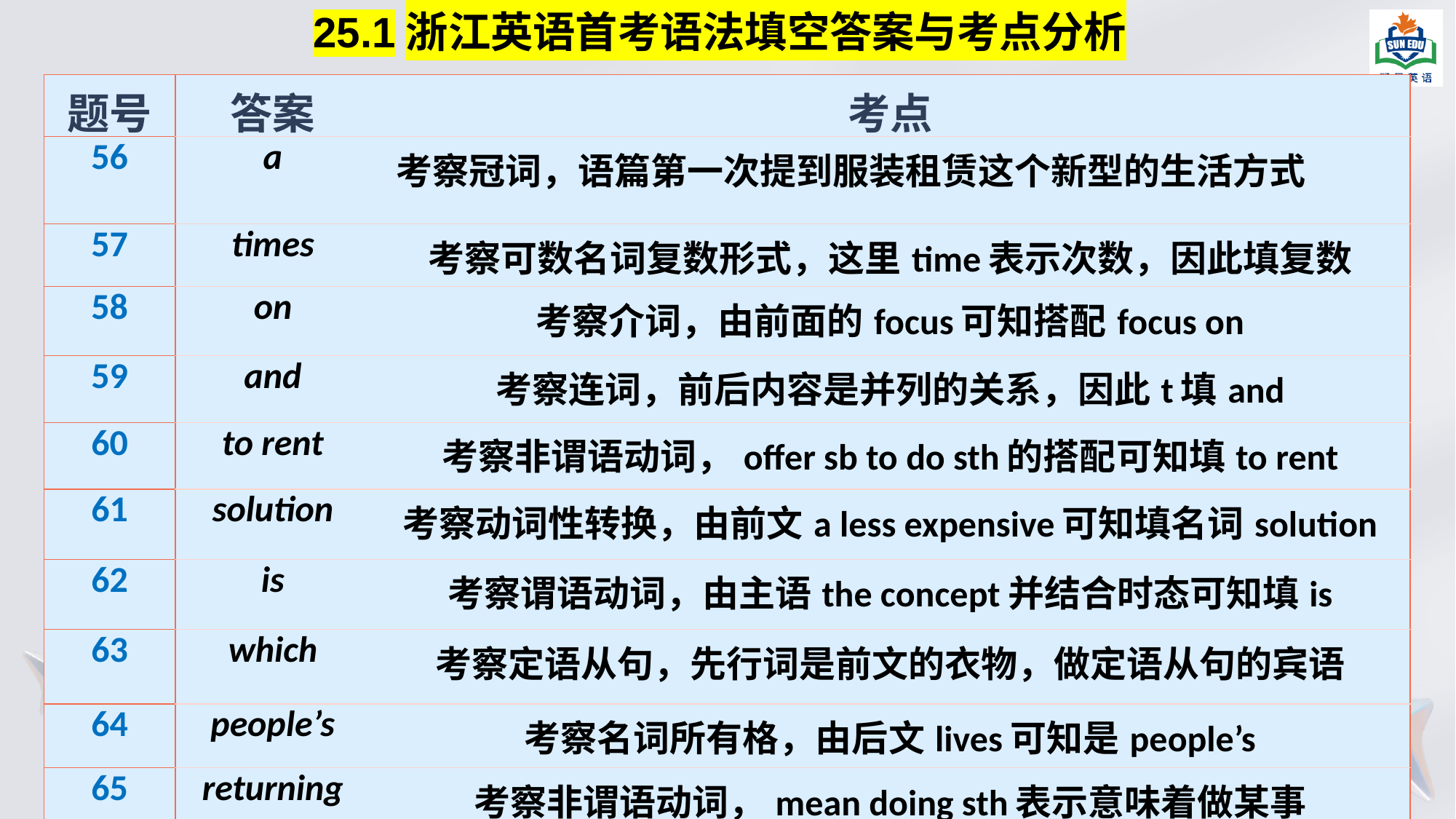

25.1浙江英语首考语法填空答案与考点分析
| 题号 | 答案 | 考点 |
| --- | --- | --- |
| 56 | a | 考察冠词，语篇第一次提到服装租赁这个新型的生活方式 |
| 57 | times | 考察可数名词复数形式，这里time表示次数，因此填复数 |
| 58 | on | 考察介词，由前面的focus可知搭配focus on |
| 59 | and | 考察连词，前后内容是并列的关系，因此t填and |
| 60 | to rent | 考察非谓语动词，offer sb to do sth的搭配可知填to rent |
| 61 | solution | 考察动词性转换，由前文a less expensive可知填名词solution |
| 62 | is | 考察谓语动词，由主语the concept并结合时态可知填is |
| 63 | which | 考察定语从句，先行词是前文的衣物，做定语从句的宾语 |
| 64 | people’s | 考察名词所有格，由后文lives可知是people’s |
| 65 | returning | 考察非谓语动词，mean doing sth表示意味着做某事 |
7